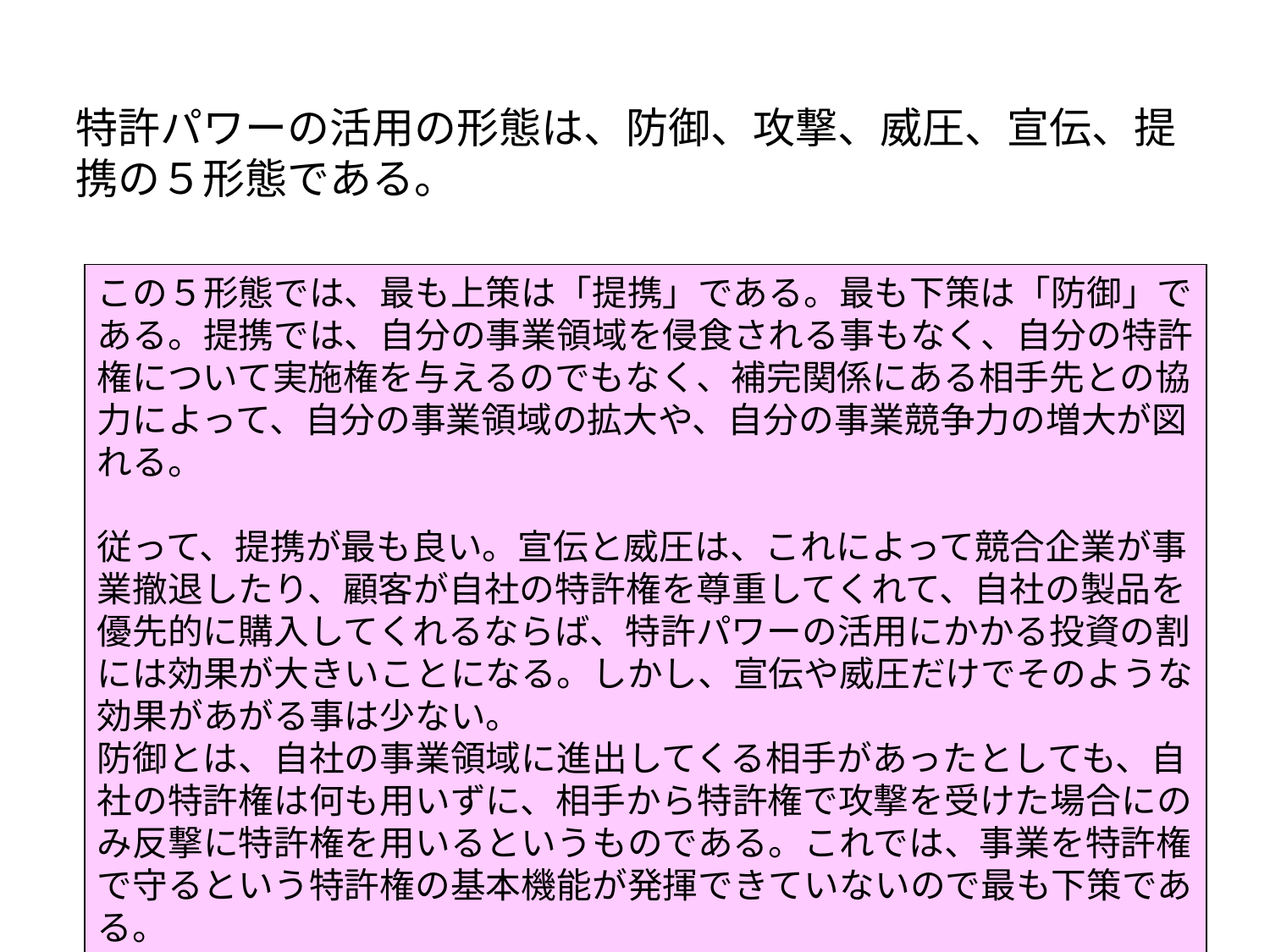

特許パワーの活用の形態は、防御、攻撃、威圧、宣伝、提携の５形態である。
この５形態では、最も上策は「提携」である。最も下策は「防御」である。提携では、自分の事業領域を侵食される事もなく、自分の特許権について実施権を与えるのでもなく、補完関係にある相手先との協力によって、自分の事業領域の拡大や、自分の事業競争力の増大が図れる。

従って、提携が最も良い。宣伝と威圧は、これによって競合企業が事業撤退したり、顧客が自社の特許権を尊重してくれて、自社の製品を優先的に購入してくれるならば、特許パワーの活用にかかる投資の割には効果が大きいことになる。しかし、宣伝や威圧だけでそのような効果があがる事は少ない。
防御とは、自社の事業領域に進出してくる相手があったとしても、自社の特許権は何も用いずに、相手から特許権で攻撃を受けた場合にのみ反撃に特許権を用いるというものである。これでは、事業を特許権で守るという特許権の基本機能が発揮できていないので最も下策である。
8